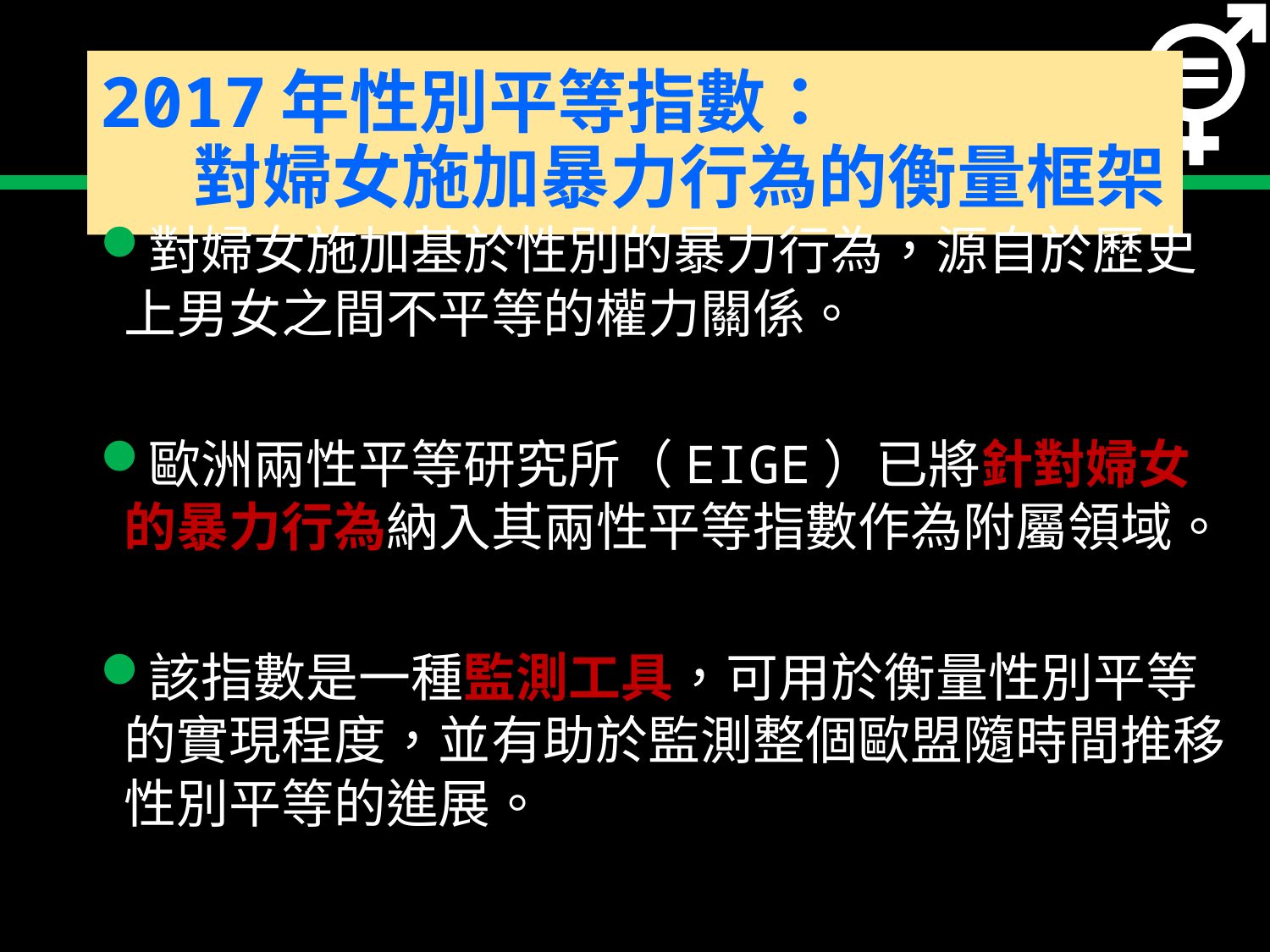

# 2017年性別平等指數： 對婦女施加暴力行為的衡量框架
對婦女施加基於性別的暴力行為，源自於歷史上男女之間不平等的權力關係。

歐洲兩性平等研究所（EIGE）已將針對婦女的暴力行為納入其兩性平等指數作為附屬領域。

該指數是一種監測工具，可用於衡量性別平等的實現程度，並有助於監測整個歐盟隨時間推移性別平等的進展。